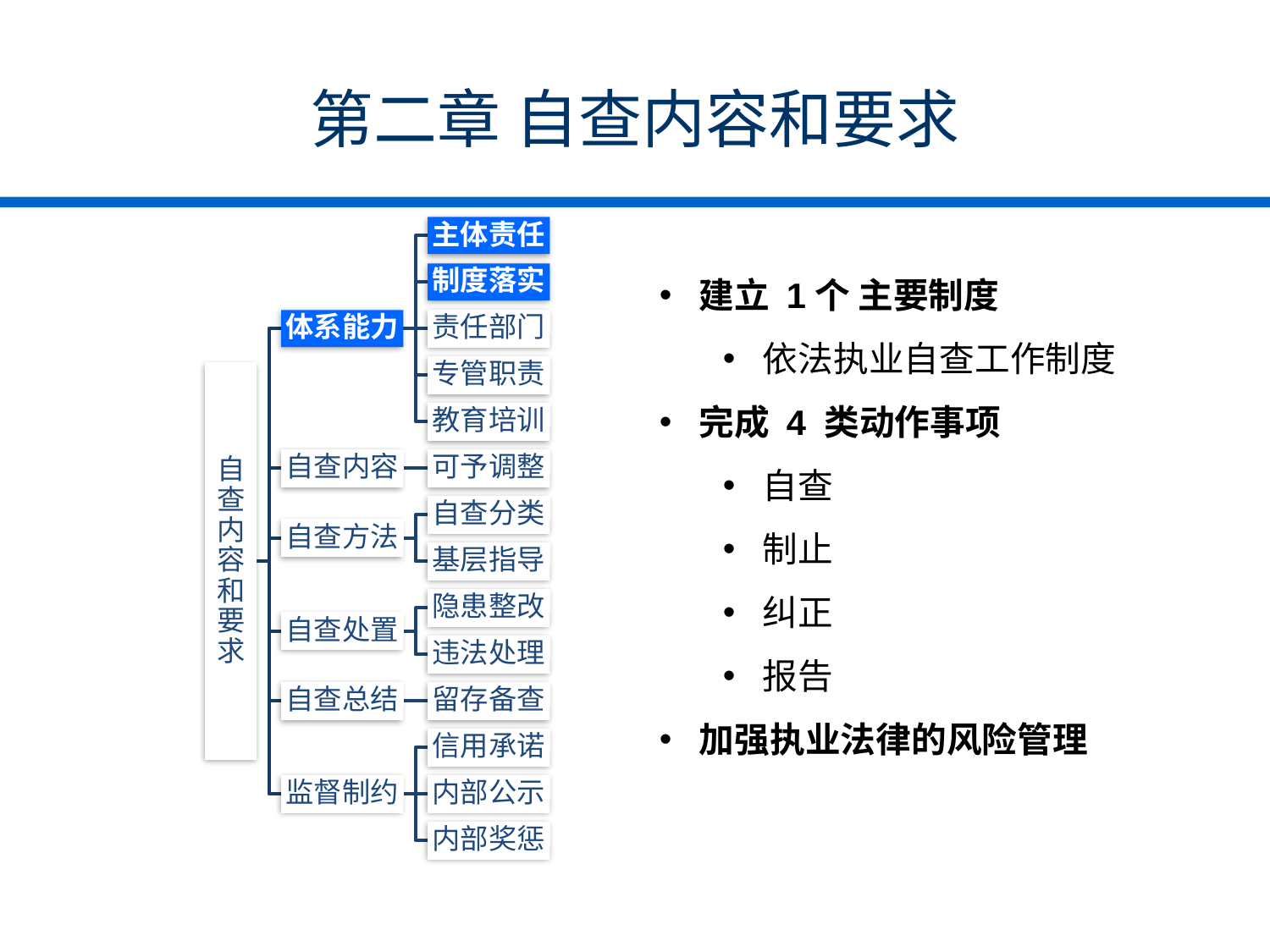

# 第二章 自查内容和要求

自查内容和要求
体系能力
主体责任
制度落实
责任部门
专管职责
教育培训
自查内容
可予调整
自查方法
自查分类
基层指导
自查处置
隐患整改
违法处理
自查总结
留存备查
监督制约
信用承诺
内部公示
内部奖惩
建立 1个 主要制度
依法执业自查工作制度
完成 4 类动作事项
自查
制止
纠正
报告
加强执业法律的风险管理